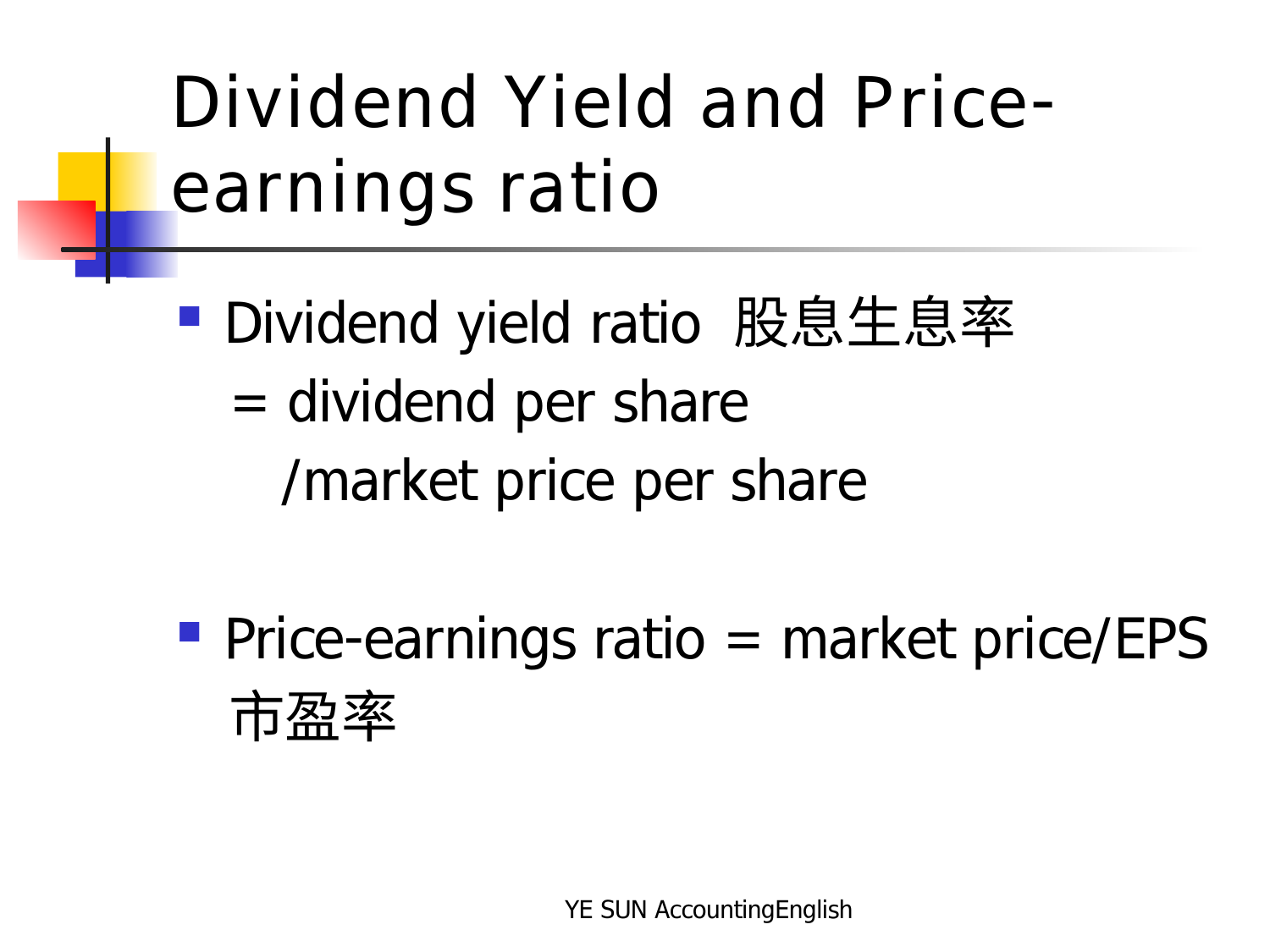

# Dividend Yield and Price-earnings ratio
Dividend yield ratio 股息生息率
   = dividend per share
      /market price per share

Price-earnings ratio = market price/EPS
   市盈率
YE SUN AccountingEnglish
44